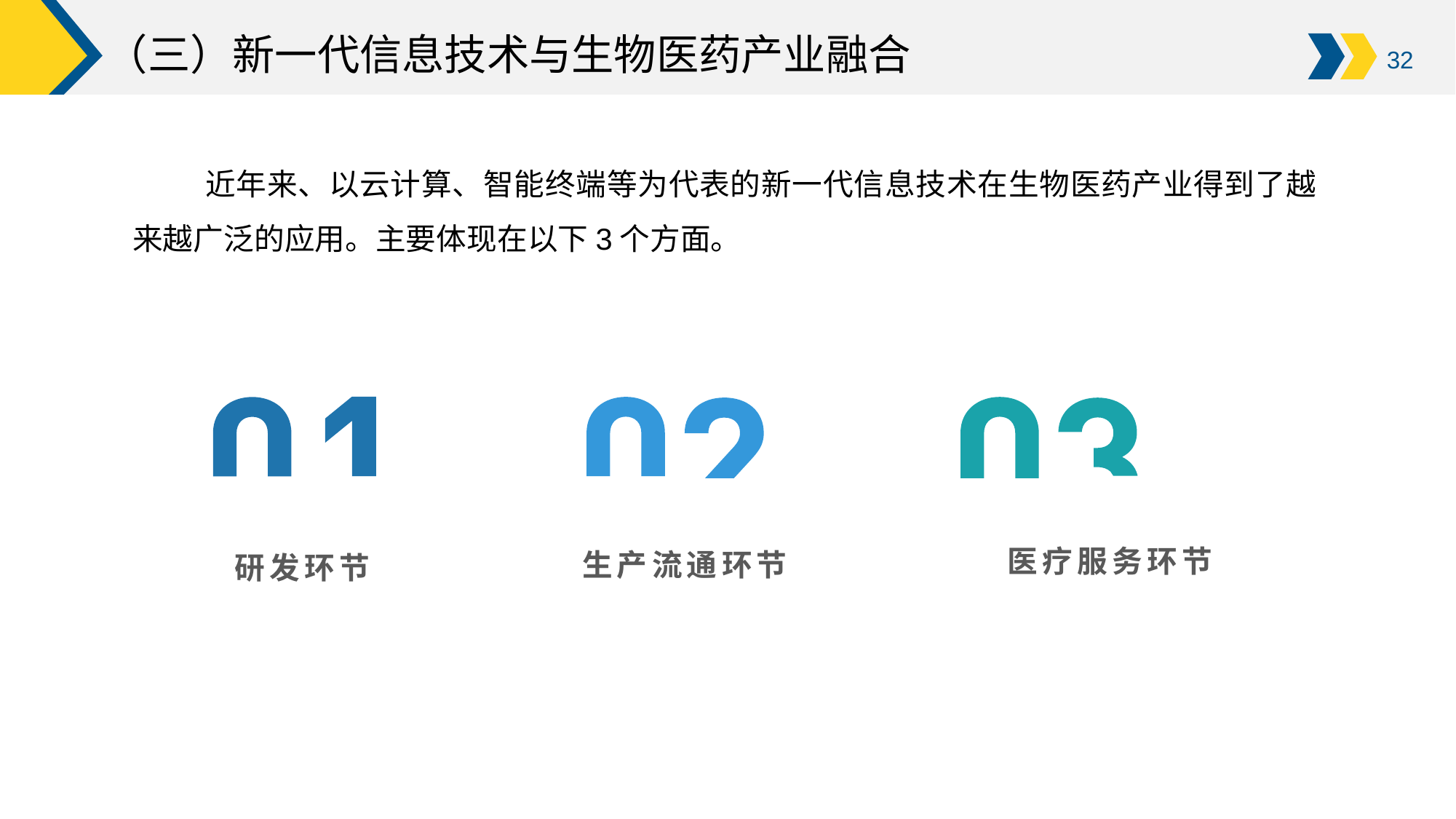

# （三）新一代信息技术与生物医药产业融合
近年来、以云计算、智能终端等为代表的新一代信息技术在生物医药产业得到了越来越广泛的应用。主要体现在以下3个方面。

医疗服务环节
生产流通环节
研发环节